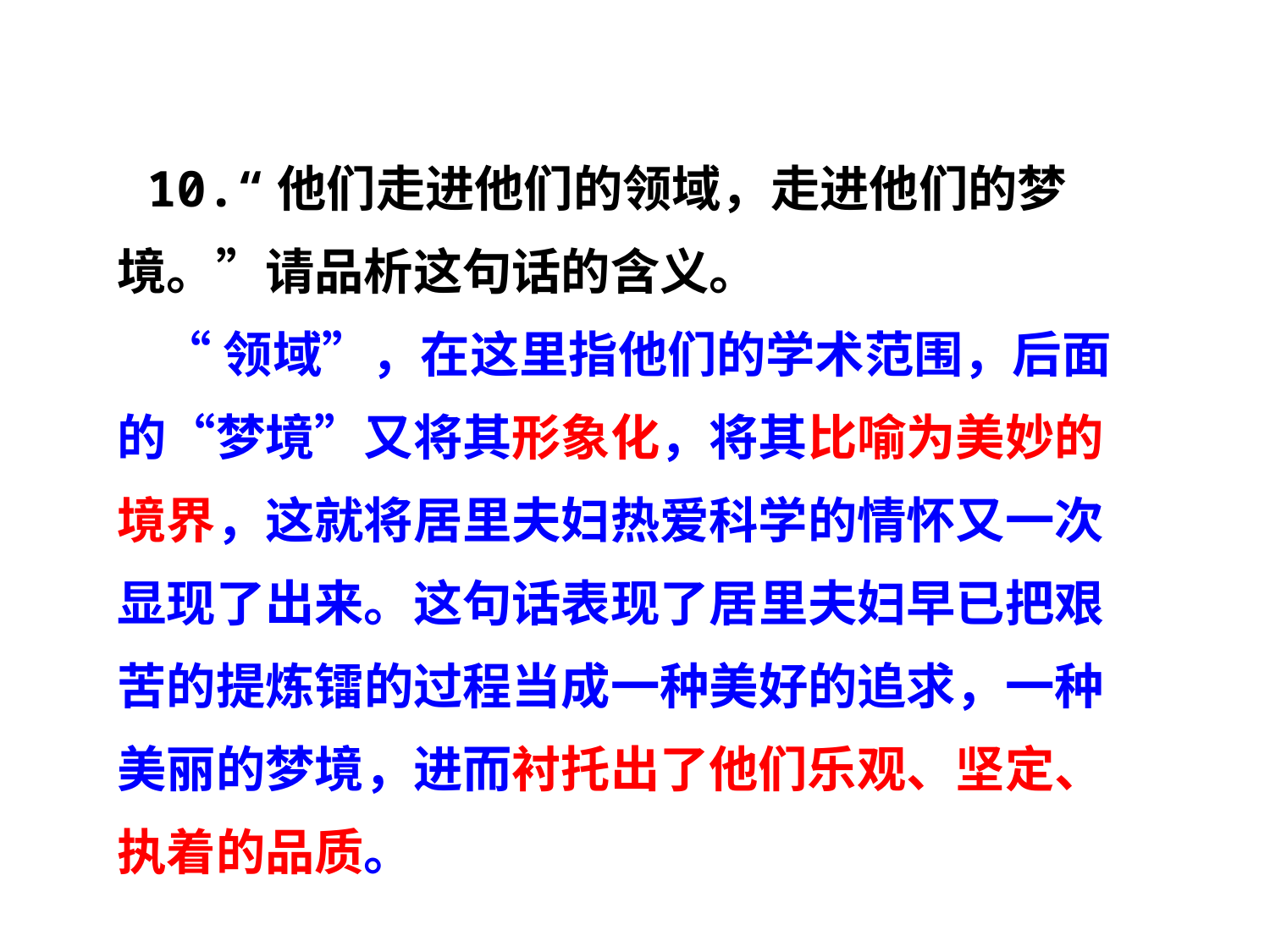

10.“他们走进他们的领域，走进他们的梦境。”请品析这句话的含义。
    “领域”，在这里指他们的学术范围，后面的“梦境”又将其形象化，将其比喻为美妙的境界，这就将居里夫妇热爱科学的情怀又一次显现了出来。这句话表现了居里夫妇早已把艰苦的提炼镭的过程当成一种美好的追求，一种美丽的梦境，进而衬托出了他们乐观、坚定、执着的品质。